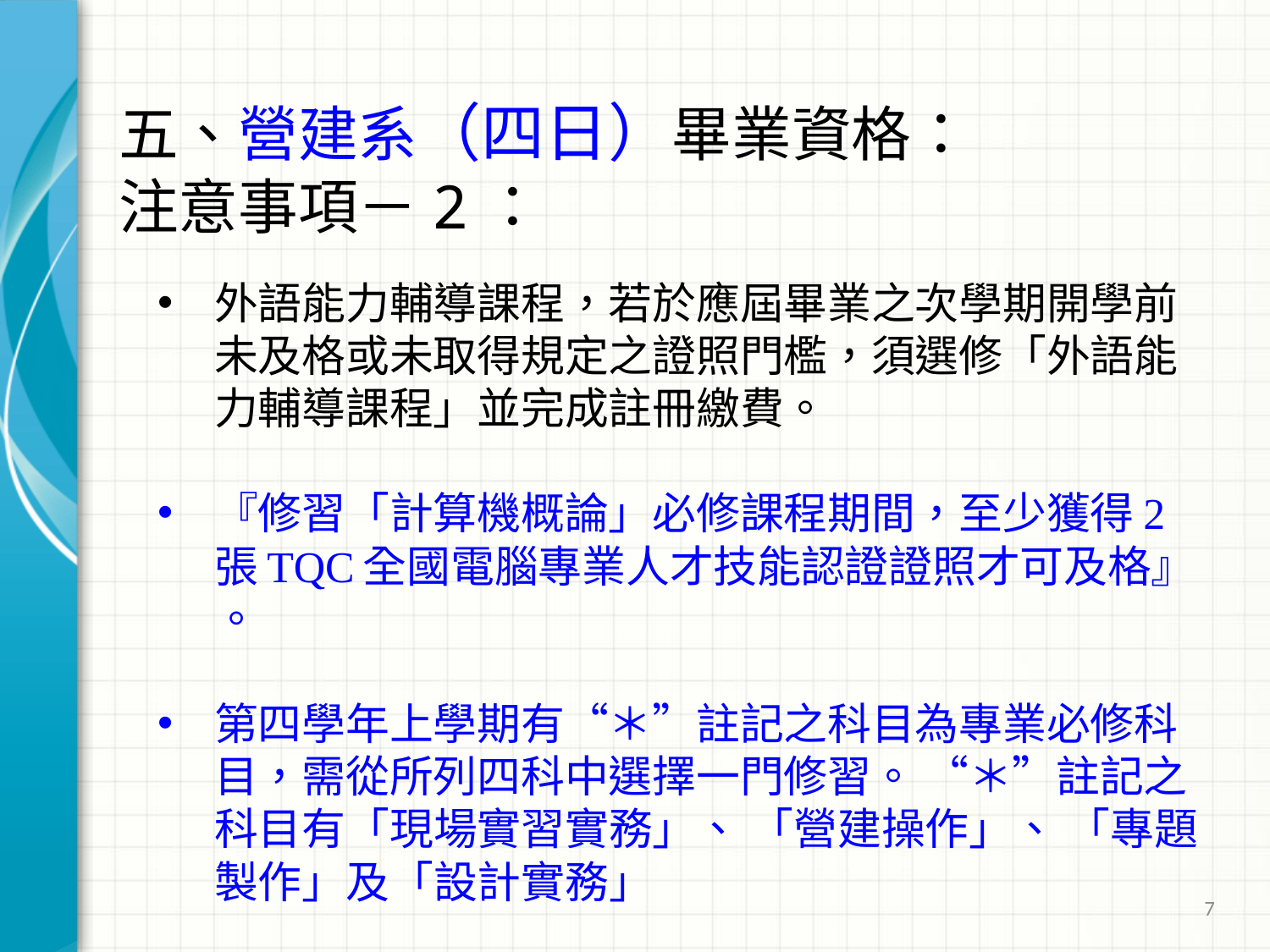

# 五、營建系（四日）畢業資格： 注意事項－2：

外語能力輔導課程，若於應屆畢業之次學期開學前未及格或未取得規定之證照門檻，須選修「外語能力輔導課程」並完成註冊繳費。

『修習「計算機概論」必修課程期間，至少獲得2張TQC全國電腦專業人才技能認證證照才可及格』 。

第四學年上學期有“＊”註記之科目為專業必修科目，需從所列四科中選擇一門修習。 “＊”註記之科目有「現場實習實務」、 「營建操作」、 「專題製作」及「設計實務」
7